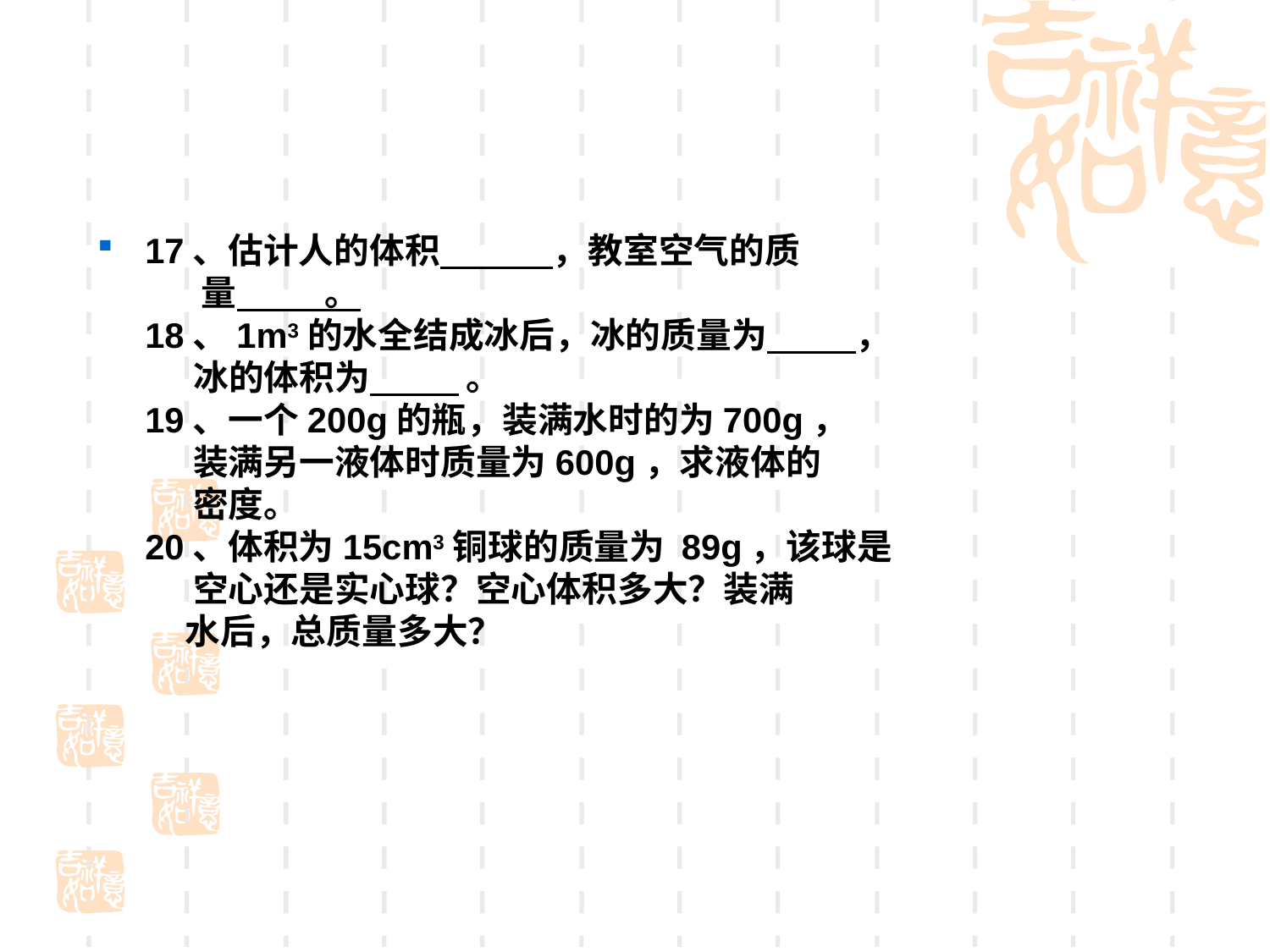

17、估计人的体积              ，教室空气的质
       量           。
18、1m3的水全结成冰后，冰的质量为           ，
      冰的体积为            。
19、一个200g的瓶，装满水时的为700g，
      装满另一液体时质量为600g，求液体的
      密度。
20、体积为15cm3铜球的质量为 89g，该球是
      空心还是实心球？空心体积多大？装满
     水后，总质量多大？